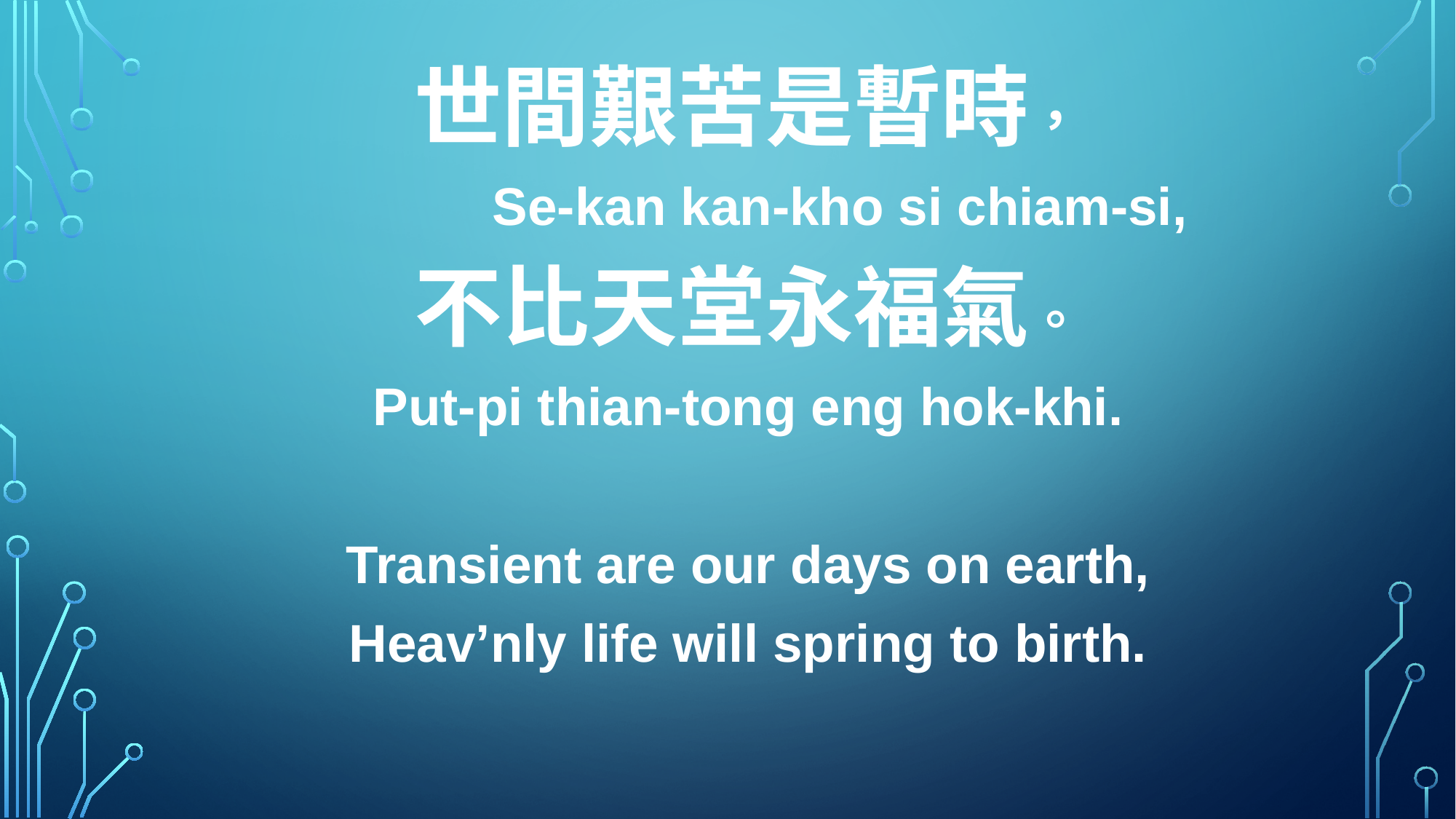

世間艱苦是暫時，
                  Se-kan kan-kho si chiam-si,
不比天堂永福氣。
Put-pi thian-tong eng hok-khi.

Transient are our days on earth,
Heav’nly life will spring to birth.